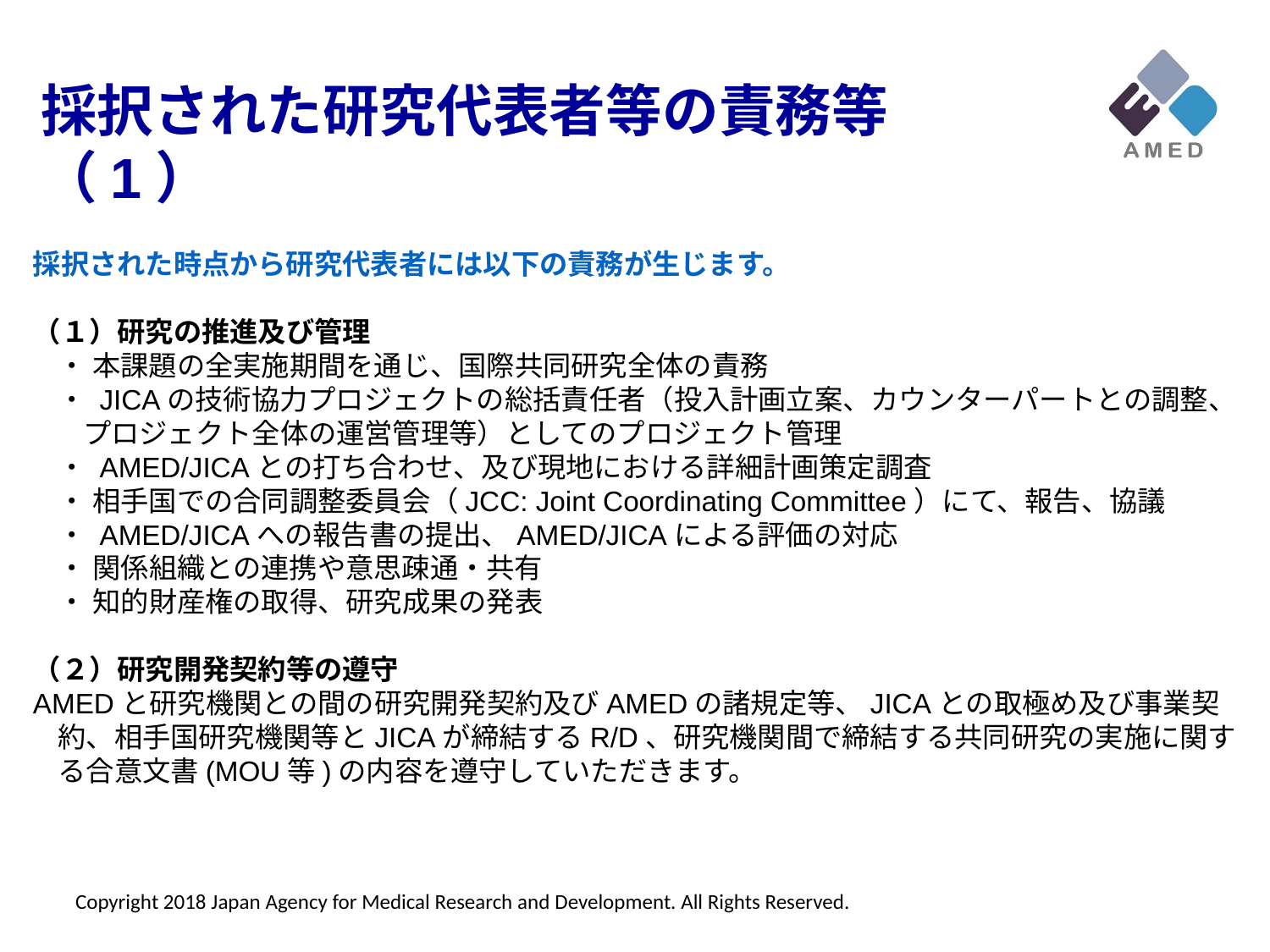

採択された研究代表者等の責務等（1）
採択された時点から研究代表者には以下の責務が生じます。

（１）研究の推進及び管理
・ 本課題の全実施期間を通じ、国際共同研究全体の責務
・ JICAの技術協力プロジェクトの総括責任者（投入計画立案、カウンターパートとの調整、プロジェクト全体の運営管理等）としてのプロジェクト管理
・ AMED/JICAとの打ち合わせ、及び現地における詳細計画策定調査
・ 相手国での合同調整委員会（JCC: Joint Coordinating Committee）にて、報告、協議
・ AMED/JICAへの報告書の提出、AMED/JICAによる評価の対応
・ 関係組織との連携や意思疎通・共有
・ 知的財産権の取得、研究成果の発表

（２）研究開発契約等の遵守
AMEDと研究機関との間の研究開発契約及びAMEDの諸規定等、JICAとの取極め及び事業契約、相手国研究機関等とJICAが締結するR/D、研究機関間で締結する共同研究の実施に関する合意文書(MOU等)の内容を遵守していただきます。
Copyright 2018 Japan Agency for Medical Research and Development. All Rights Reserved.